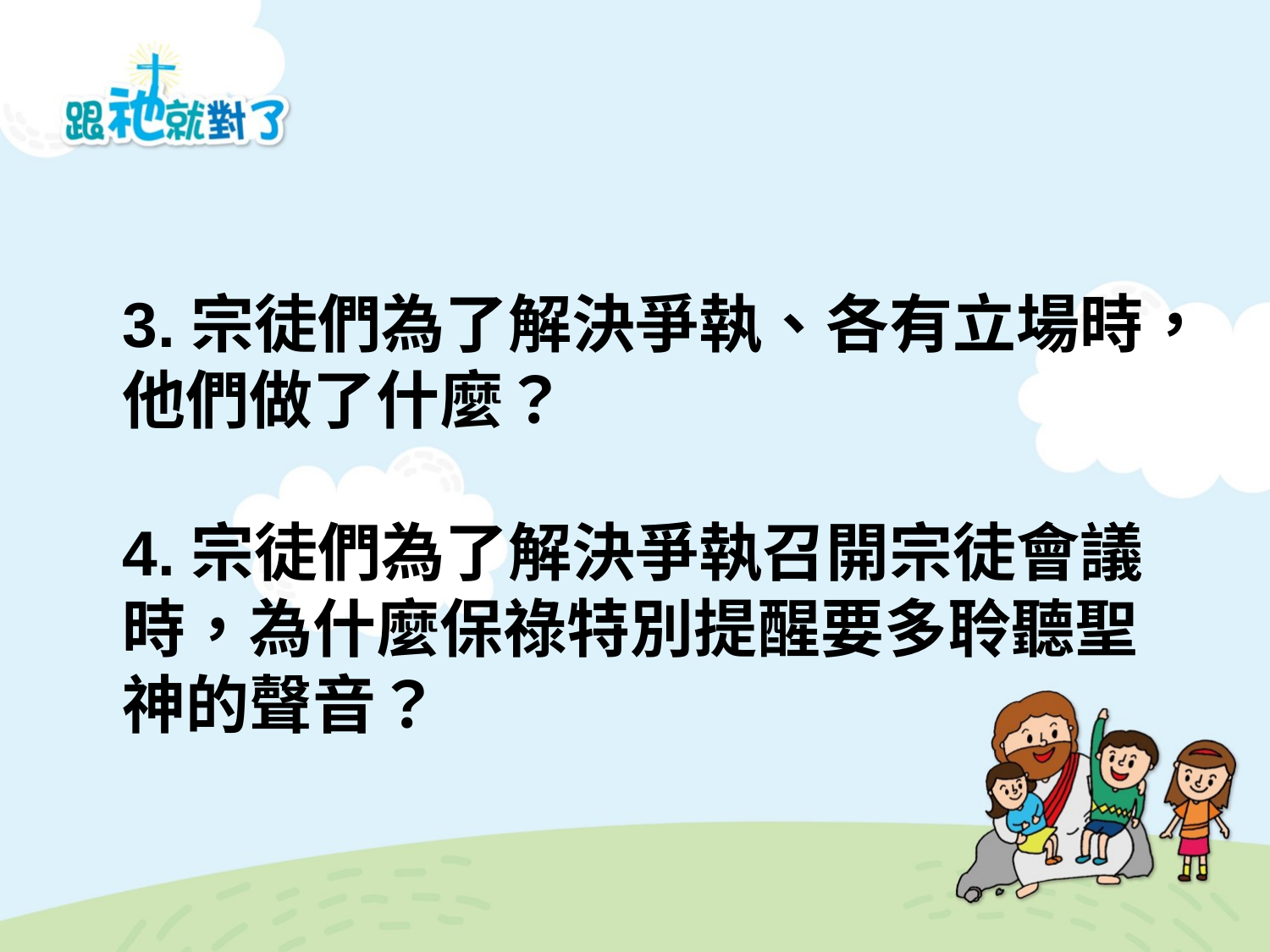

3.宗徒們為了解決爭執、各有立場時，他們做了什麼？

4.宗徒們為了解決爭執召開宗徒會議時，為什麼保祿特別提醒要多聆聽聖神的聲音？